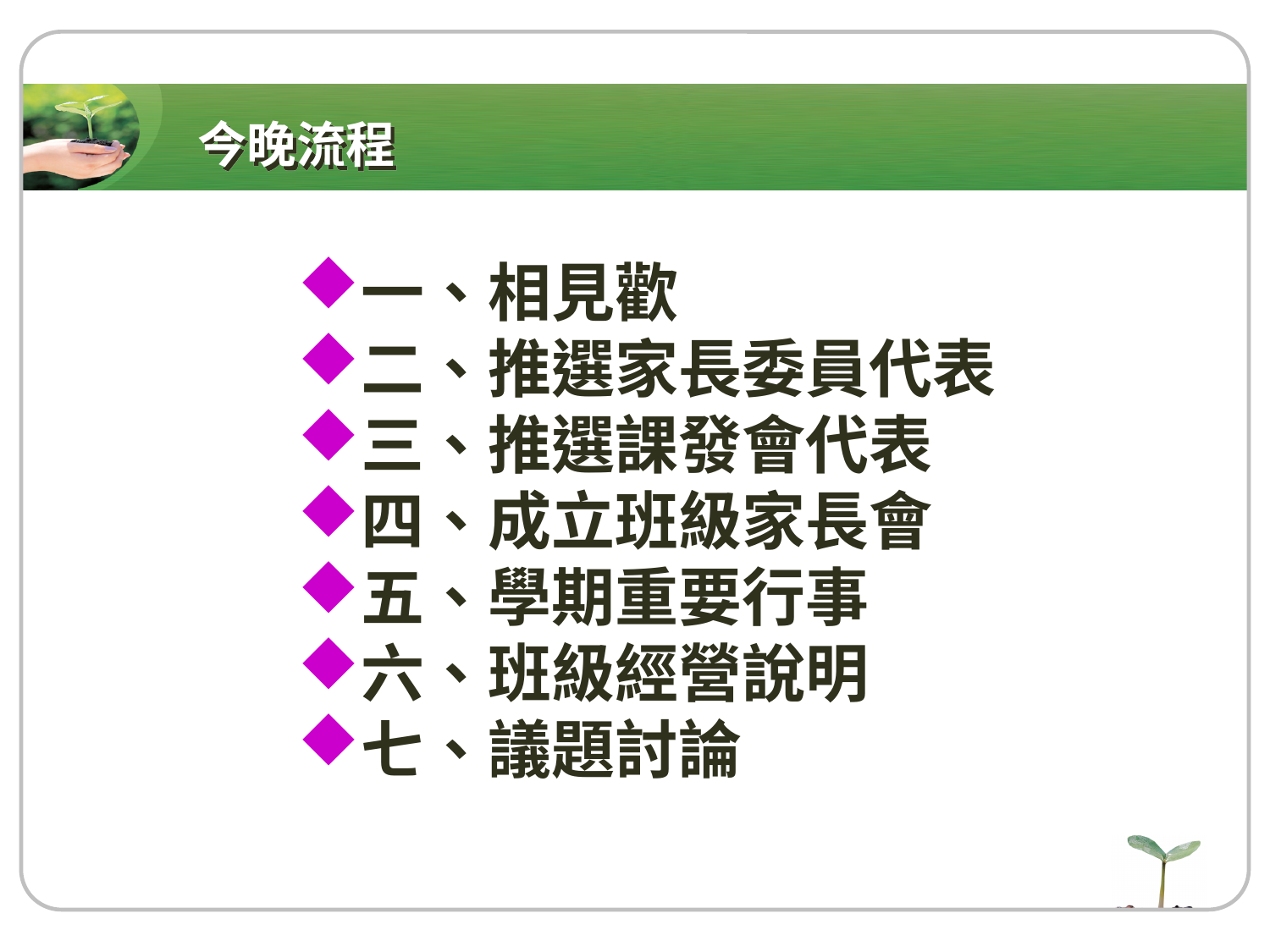

# 今晚流程
一、相見歡
二、推選家長委員代表
三、推選課發會代表
四、成立班級家長會
五、學期重要行事
六、班級經營說明
七、議題討論